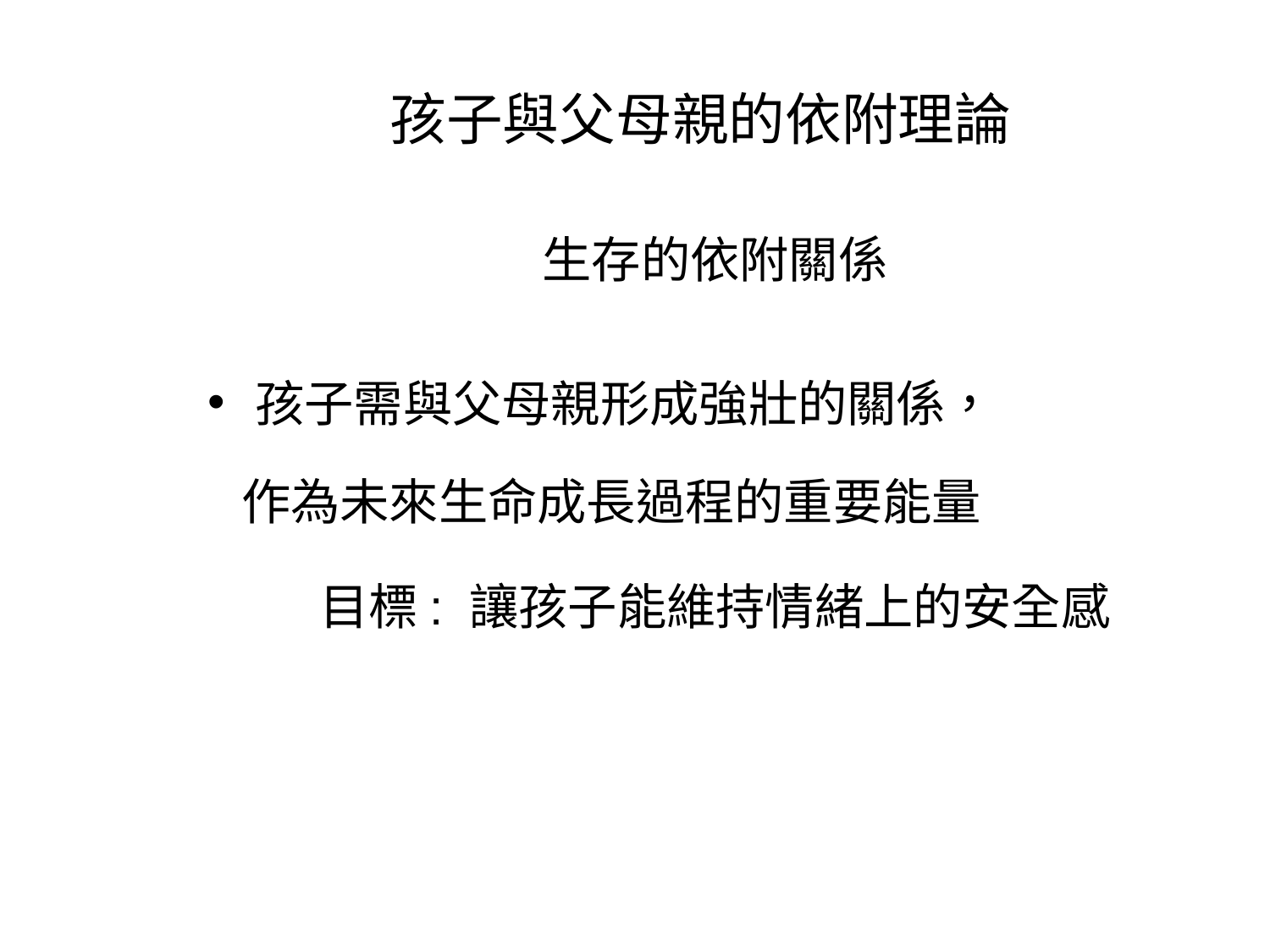

# 孩子與父母親的依附理論
生存的依附關係

孩子需與父母親形成強壯的關係，
  作為未來生命成長過程的重要能量

目標: 讓孩子能維持情緒上的安全感